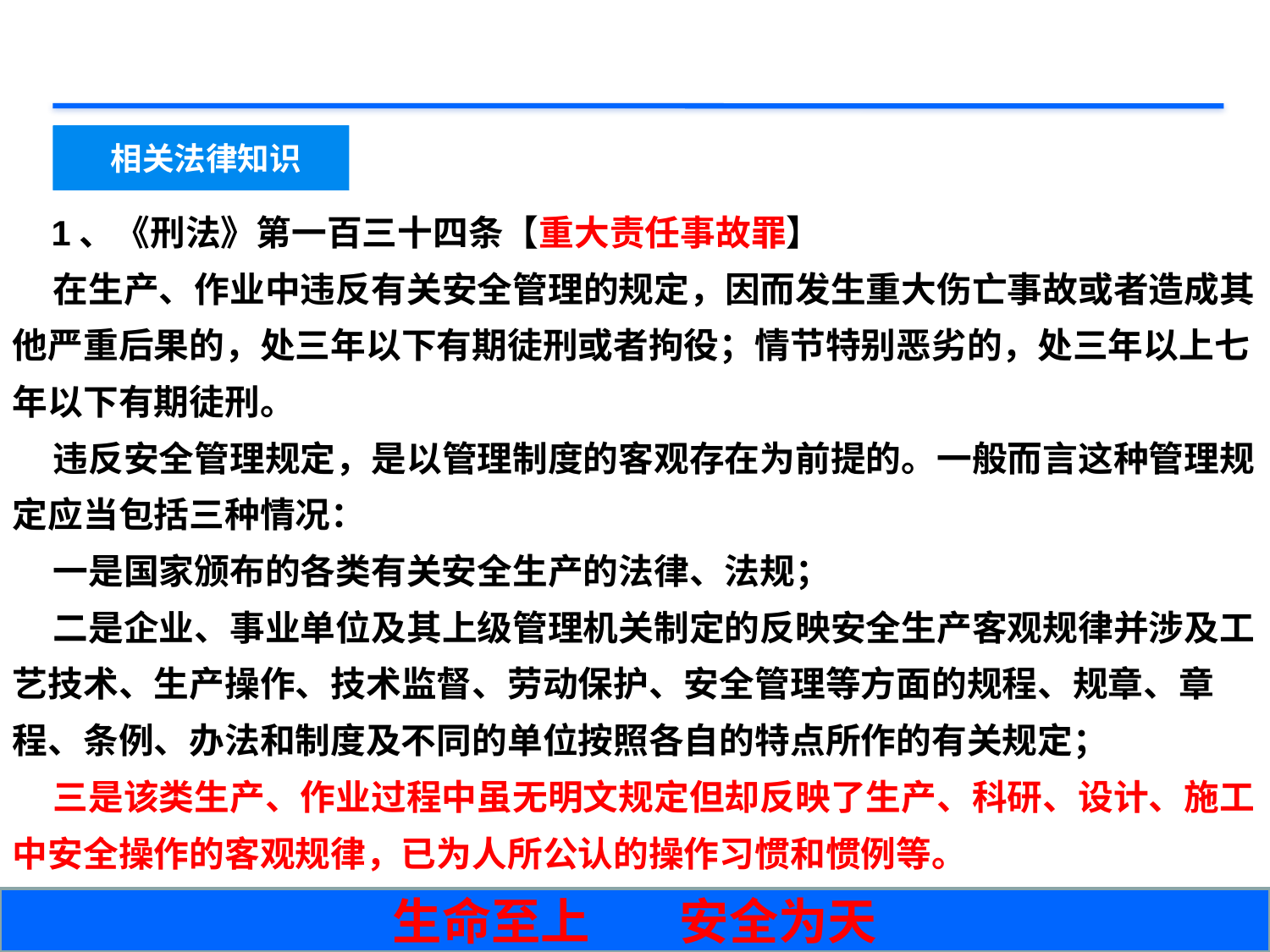

相关法律知识
    1、《刑法》第一百三十四条【重大责任事故罪】
    在生产、作业中违反有关安全管理的规定，因而发生重大伤亡事故或者造成其他严重后果的，处三年以下有期徒刑或者拘役；情节特别恶劣的，处三年以上七年以下有期徒刑。
    违反安全管理规定，是以管理制度的客观存在为前提的。一般而言这种管理规定应当包括三种情况：
    一是国家颁布的各类有关安全生产的法律、法规；
    二是企业、事业单位及其上级管理机关制定的反映安全生产客观规律并涉及工艺技术、生产操作、技术监督、劳动保护、安全管理等方面的规程、规章、章程、条例、办法和制度及不同的单位按照各自的特点所作的有关规定；
    三是该类生产、作业过程中虽无明文规定但却反映了生产、科研、设计、施工中安全操作的客观规律，已为人所公认的操作习惯和惯例等。